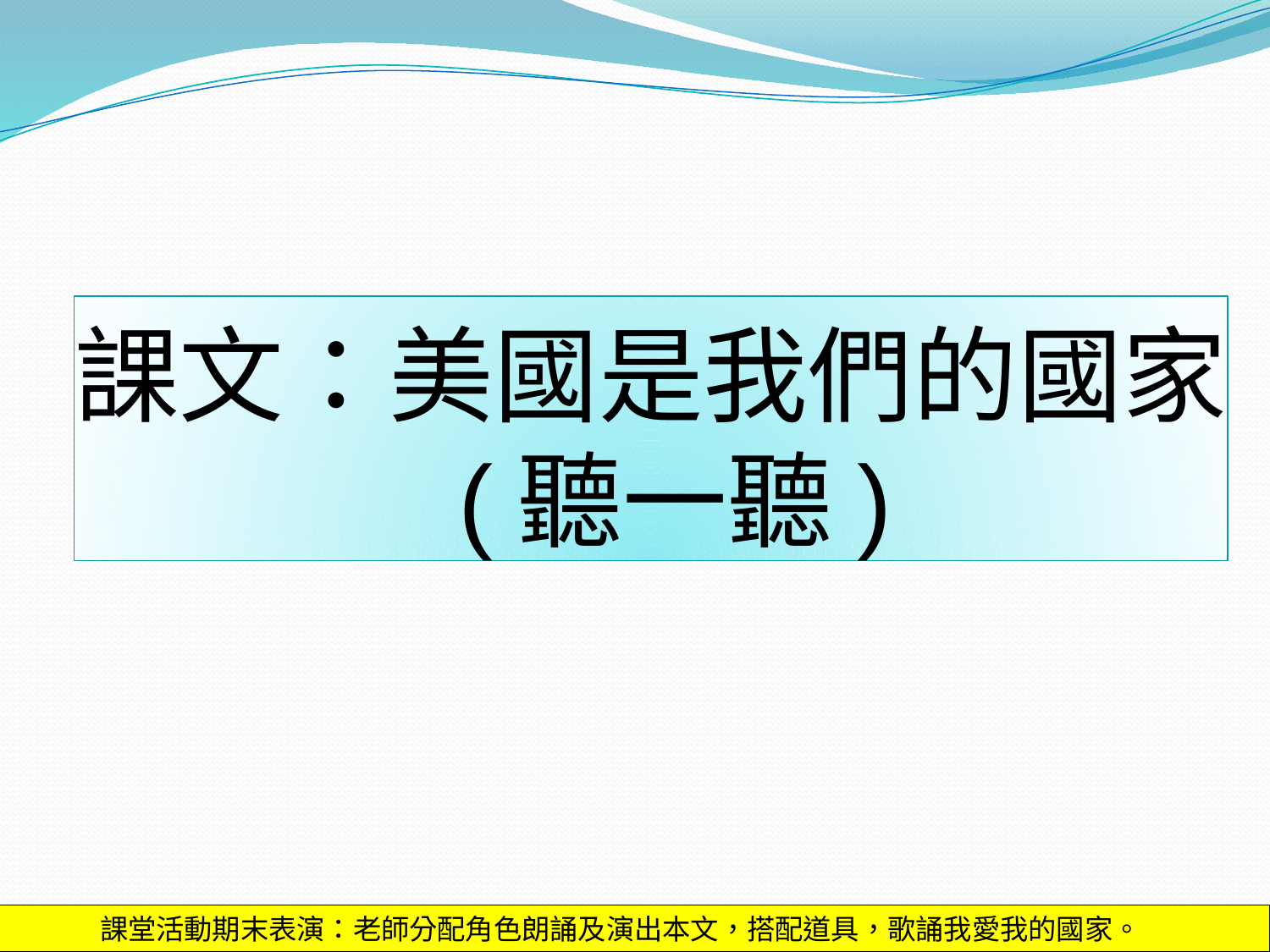

# 課文：美國是我們的國家 (聽一聽)
課堂活動期末表演：老師分配角色朗誦及演出本文，搭配道具，歌誦我愛我的國家。